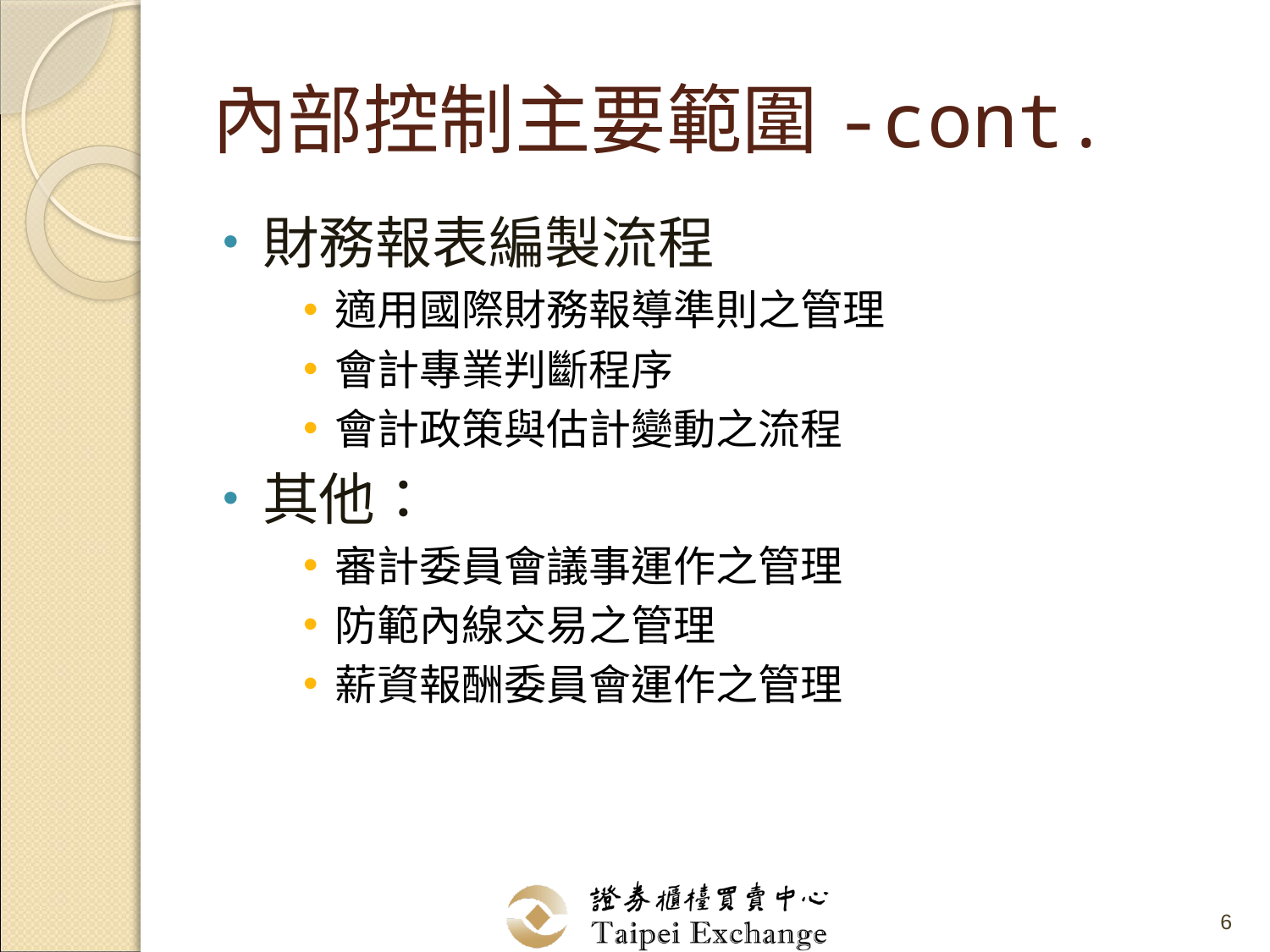

# 內部控制主要範圍-cont.
財務報表編製流程
適用國際財務報導準則之管理
會計專業判斷程序
會計政策與估計變動之流程
其他：
審計委員會議事運作之管理
防範內線交易之管理
薪資報酬委員會運作之管理
6